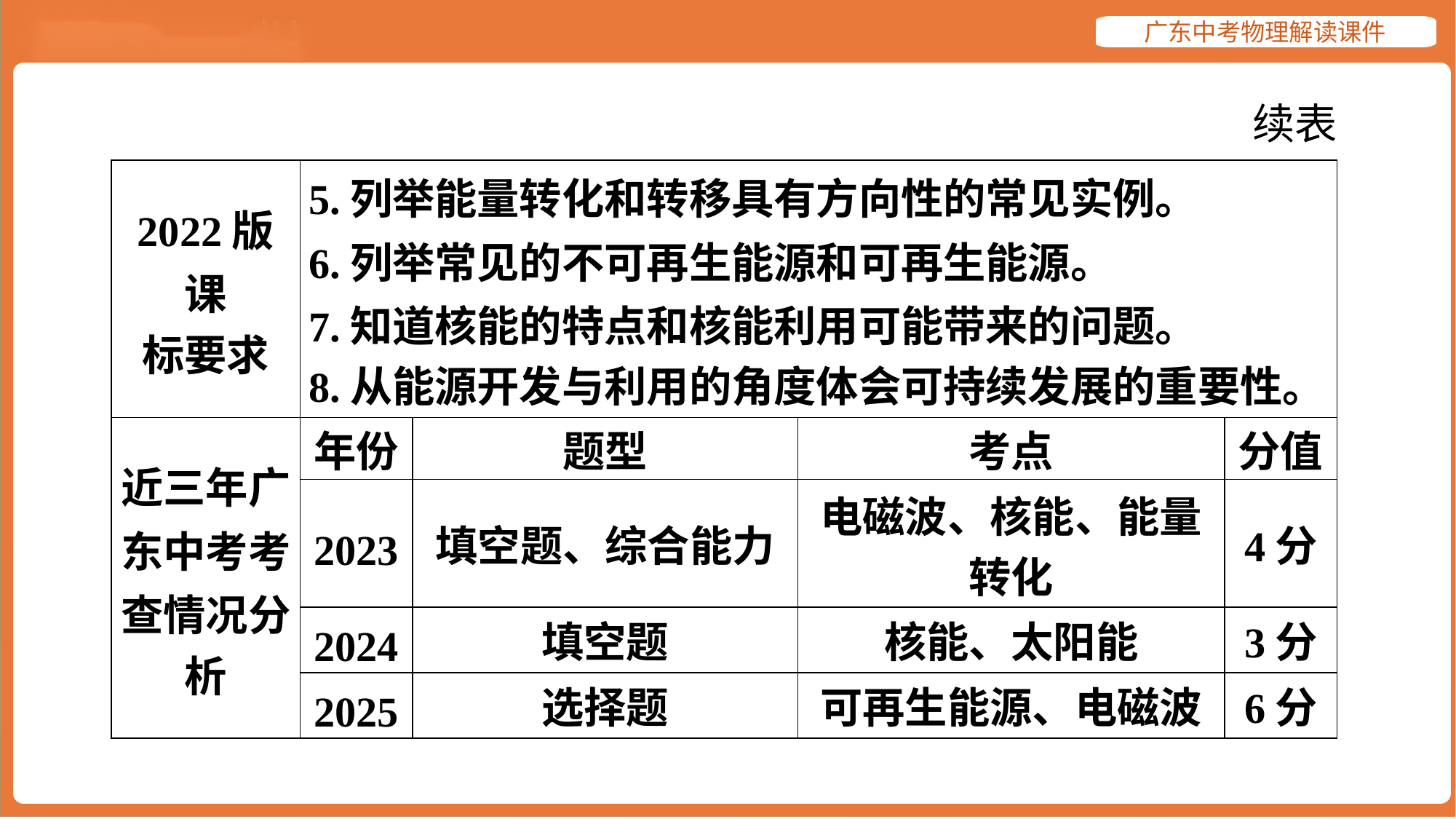

续表
| 2022版课 标要求 | 5.列举能量转化和转移具有方向性的常见实例。 6.列举常见的不可再生能源和可再生能源。 7.知道核能的特点和核能利用可能带来的问题。 8.从能源开发与利用的角度体会可持续发展的重要性。 |  |  |  |
| --- | --- | --- | --- | --- |
| 近三年广 东中考考 查情况分 析 | 年份 | 题型 | 考点 | 分值 |
|  | 2023 | 填空题、综合能力 | 电磁波、核能、能量 转化 | 4分 |
|  | 2024 | 填空题 | 核能、太阳能 | 3分 |
|  | 2025 | 选择题 | 可再生能源、电磁波 | 6分 |